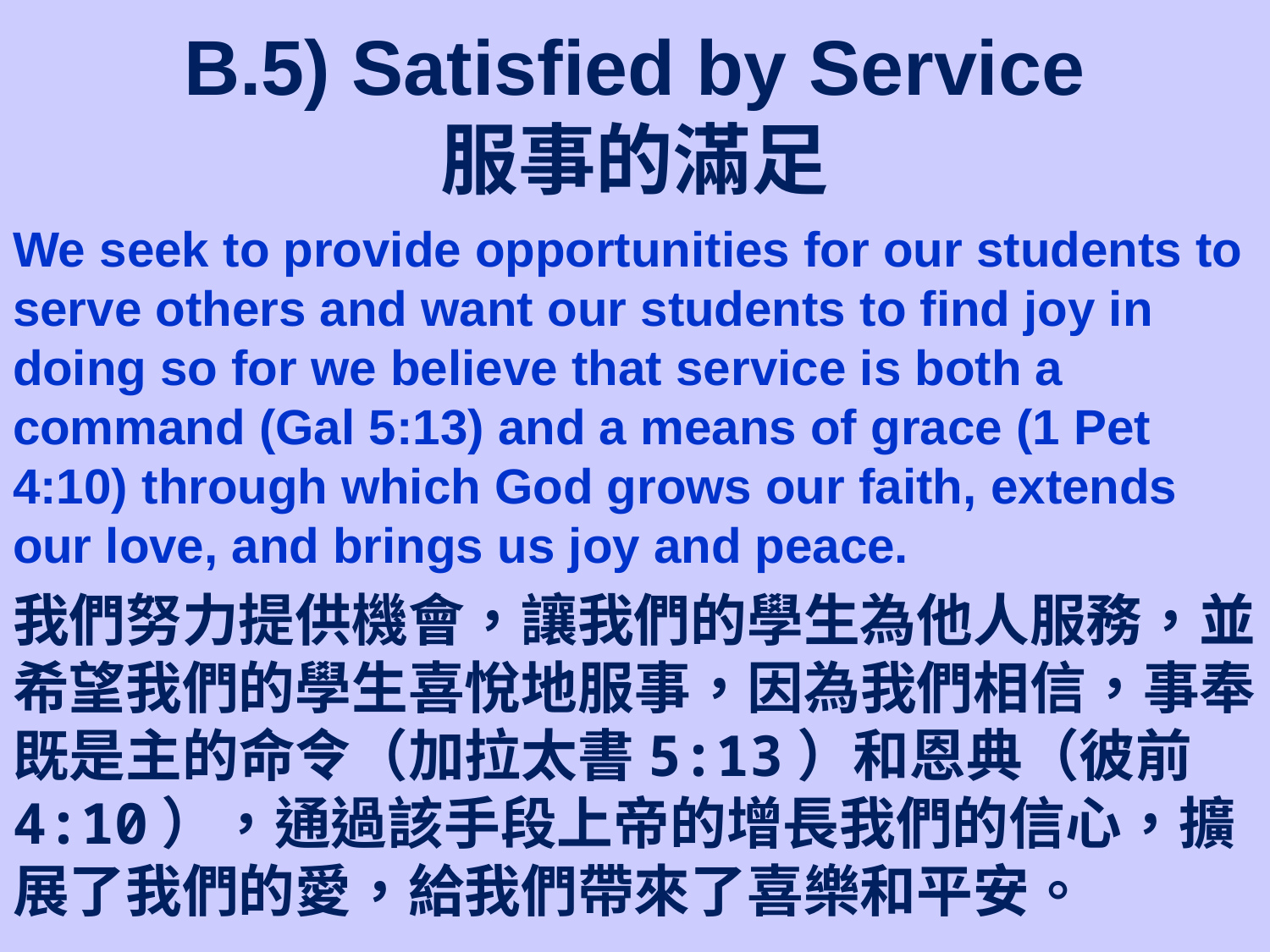

# B.5) Satisfied by Service 服事的滿足
We seek to provide opportunities for our students to serve others and want our students to find joy in doing so for we believe that service is both a command (Gal 5:13) and a means of grace (1 Pet 4:10) through which God grows our faith, extends our love, and brings us joy and peace.
我們努力提供機會，讓我們的學生為他人服務，並希望我們的學生喜悅地服事，因為我們相信，事奉既是主的命令（加拉太書5:13）和恩典（彼前4:10），通過該手段上帝的增長我們的信心，擴展了我們的愛，給我們帶來了喜樂和平安。